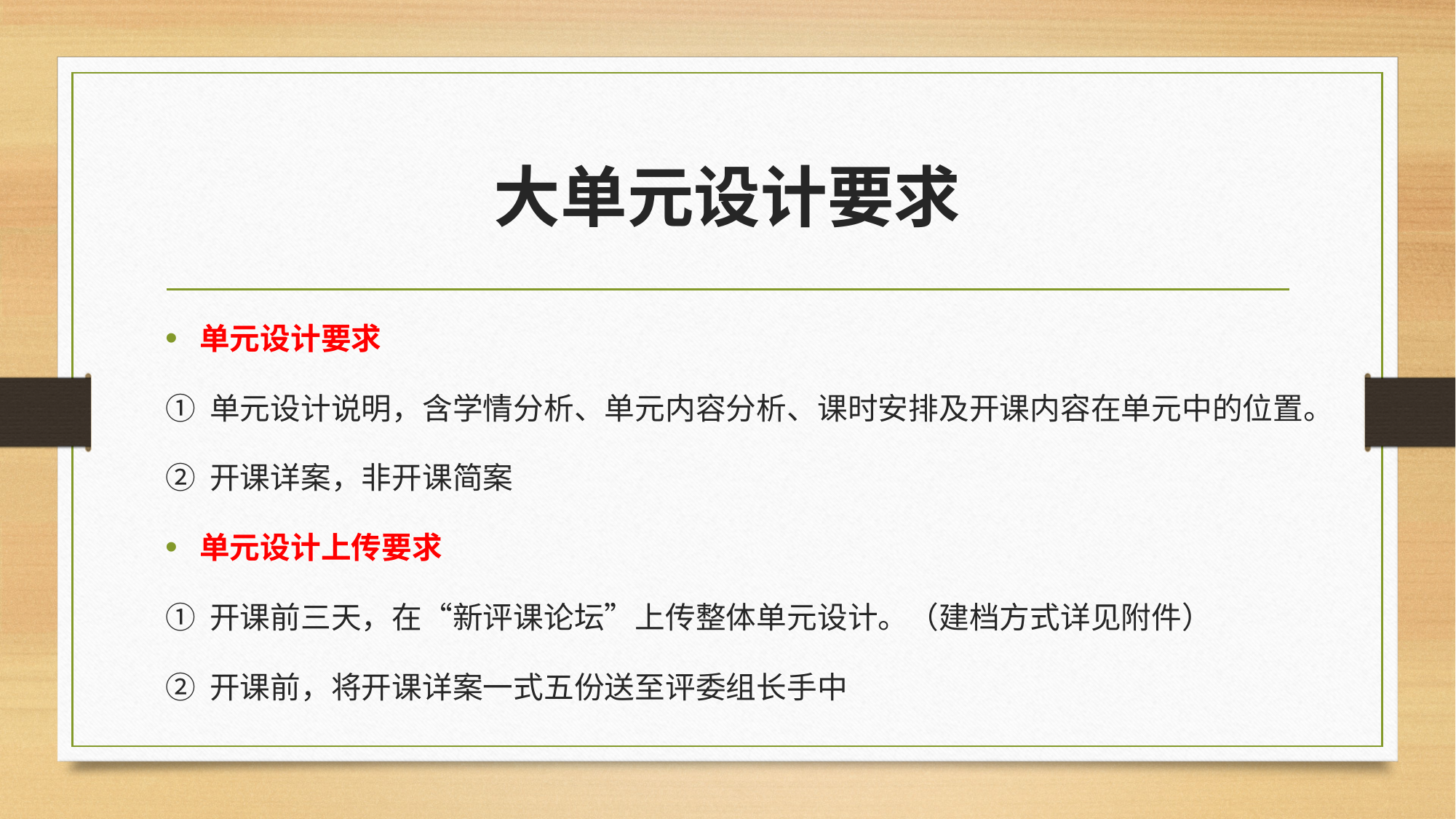

# 大单元设计要求
单元设计要求
① 单元设计说明，含学情分析、单元内容分析、课时安排及开课内容在单元中的位置。
② 开课详案，非开课简案
单元设计上传要求
① 开课前三天，在“新评课论坛”上传整体单元设计。（建档方式详见附件）
② 开课前，将开课详案一式五份送至评委组长手中